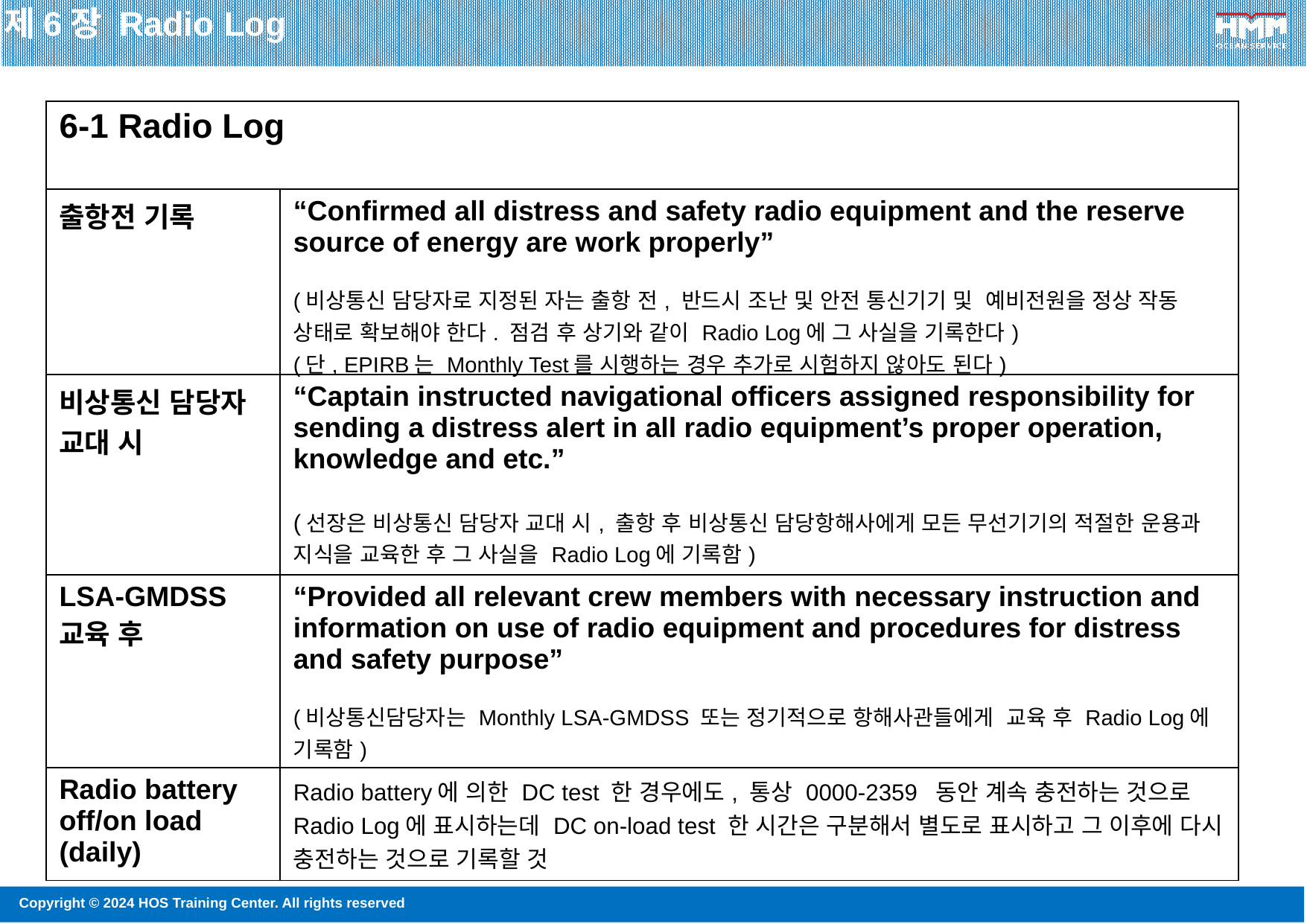

제6장 Radio Log
| 6-1 Radio Log |
| --- |
| 출항전 기록 | “Confirmed all distress and safety radio equipment and the reserve source of energy are work properly” (비상통신 담당자로 지정된 자는 출항 전, 반드시 조난 및 안전 통신기기 및 예비전원을 정상 작동 상태로 확보해야 한다. 점검 후 상기와 같이 Radio Log에 그 사실을 기록한다) (단, EPIRB는 Monthly Test를 시행하는 경우 추가로 시험하지 않아도 된다) |
| --- | --- |
| 비상통신 담당자 교대 시 | “Captain instructed navigational officers assigned responsibility for sending a distress alert in all radio equipment’s proper operation, knowledge and etc.” (선장은 비상통신 담당자 교대 시, 출항 후 비상통신 담당항해사에게 모든 무선기기의 적절한 운용과 지식을 교육한 후 그 사실을 Radio Log에 기록함) |
| LSA-GMDSS 교육 후 | “Provided all relevant crew members with necessary instruction and information on use of radio equipment and procedures for distress and safety purpose” (비상통신담당자는 Monthly LSA-GMDSS 또는 정기적으로 항해사관들에게 교육 후 Radio Log에 기록함) |
| Radio battery off/on load (daily) | Radio battery에 의한 DC test 한 경우에도, 통상 0000-2359 동안 계속 충전하는 것으로 Radio Log에 표시하는데 DC on-load test 한 시간은 구분해서 별도로 표시하고 그 이후에 다시 충전하는 것으로 기록할 것 |
EQUAL에 두면 EQUAL Charging이 약 10시간
진행되고 충전전류가 3A로 되면 자동으로 부동충전으로 바뀌는데 Maintenance Battery를 사용하는 HMM/HOS 선박은 배터리 전압이 24V 이하로 떨어지지 않는 한 절대 EQUAL mode에 두면 안된다
98